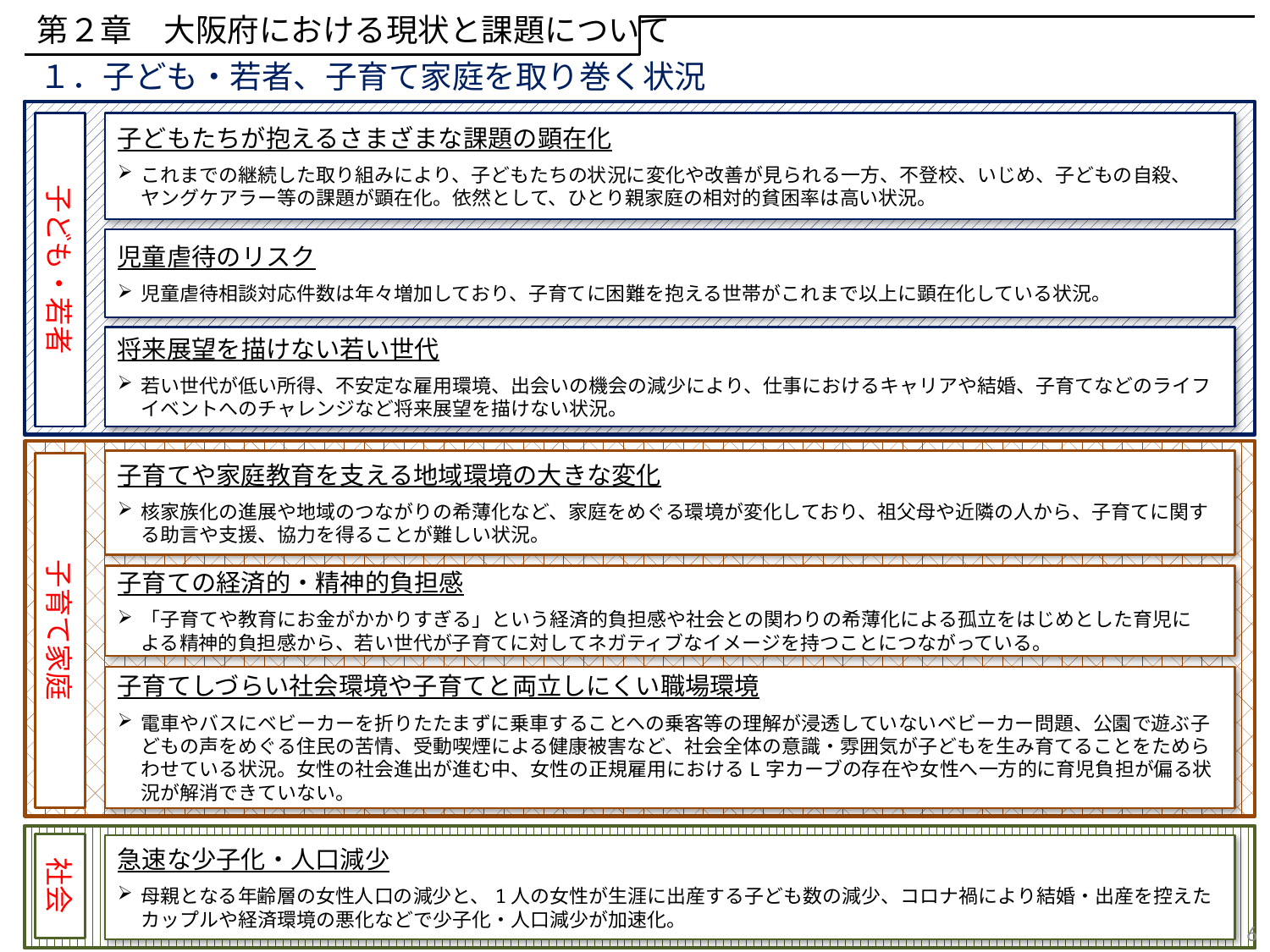

第２章　大阪府における現状と課題について
１．子ども・若者、子育て家庭を取り巻く状況

子ども・若者
子どもたちが抱えるさまざまな課題の顕在化

これまでの継続した取り組みにより、子どもたちの状況に変化や改善が見られる一方、不登校、いじめ、子どもの自殺、
ヤングケアラー等の課題が顕在化。依然として、ひとり親家庭の相対的貧困率は高い状況。
児童虐待のリスク

児童虐待相談対応件数は年々増加しており、子育てに困難を抱える世帯がこれまで以上に顕在化している状況。
将来展望を描けない若い世代

若い世代が低い所得、不安定な雇用環境、出会いの機会の減少により、仕事におけるキャリアや結婚、子育てなどのライフイベントへのチャレンジなど将来展望を描けない状況。

子育てや家庭教育を支える地域環境の大きな変化

核家族化の進展や地域のつながりの希薄化など、家庭をめぐる環境が変化しており、祖父母や近隣の人から、子育てに関する助言や支援、協力を得ることが難しい状況。
子育て家庭
子育ての経済的・精神的負担感

「子育てや教育にお金がかかりすぎる」という経済的負担感や社会との関わりの希薄化による孤立をはじめとした育児に
よる精神的負担感から、若い世代が子育てに対してネガティブなイメージを持つことにつながっている。
子育てしづらい社会環境や子育てと両立しにくい職場環境

電車やバスにベビーカーを折りたたまずに乗車することへの乗客等の理解が浸透していないベビーカー問題、公園で遊ぶ子どもの声をめぐる住民の苦情、受動喫煙による健康被害など、社会全体の意識・雰囲気が子どもを生み育てることをためらわせている状況。女性の社会進出が進む中、女性の正規雇用におけるL字カーブの存在や女性へ一方的に育児負担が偏る状況が解消できていない。

社会
急速な少子化・人口減少

母親となる年齢層の女性人口の減少と、1人の女性が生涯に出産する子ども数の減少、コロナ禍により結婚・出産を控えたカップルや経済環境の悪化などで少子化・人口減少が加速化。
6